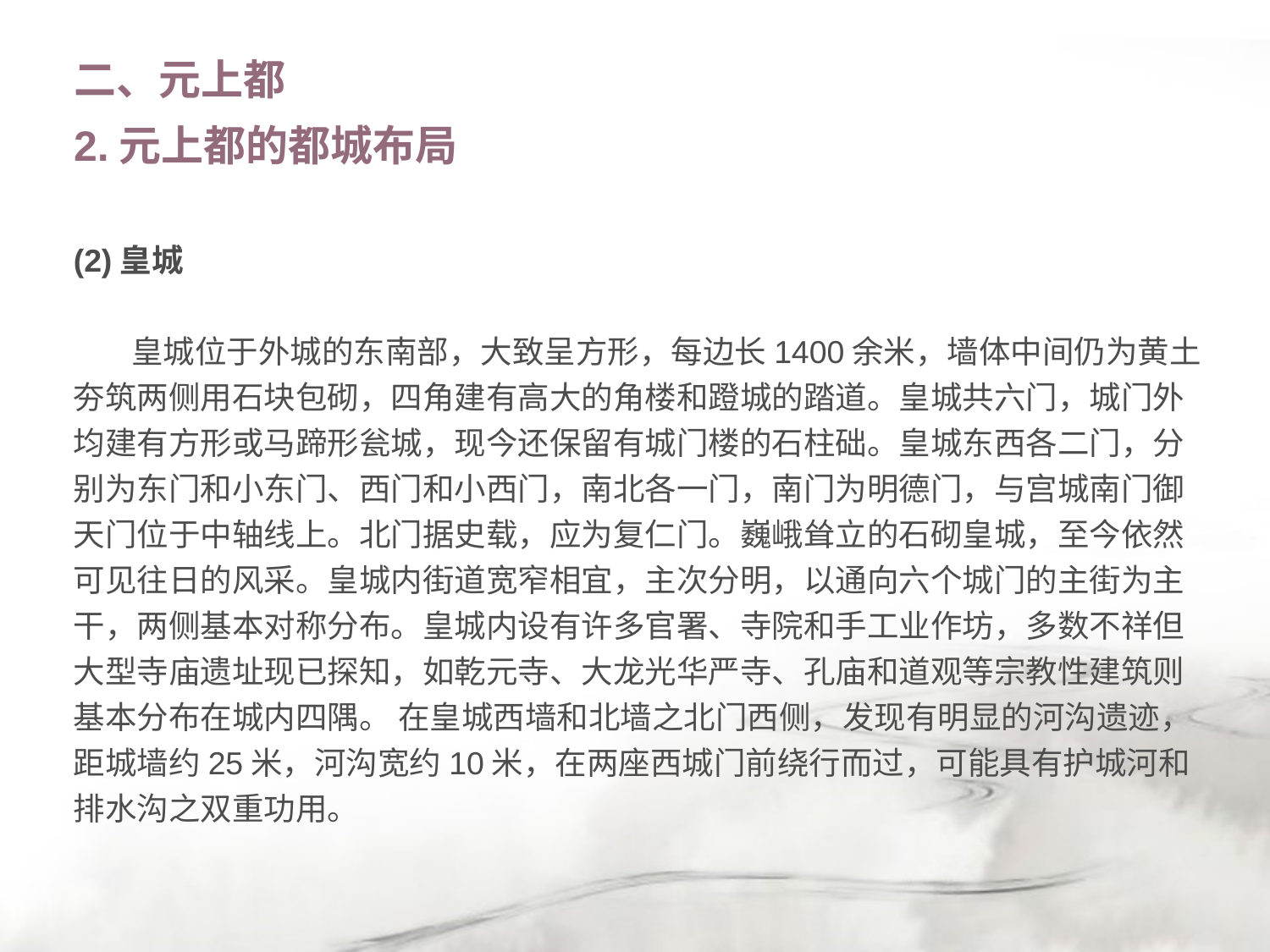

二、元上都
2.元上都的都城布局
(2)皇城

       皇城位于外城的东南部，大致呈方形，每边长1400余米，墙体中间仍为黄土夯筑两侧用石块包砌，四角建有高大的角楼和蹬城的踏道。皇城共六门，城门外均建有方形或马蹄形瓮城，现今还保留有城门楼的石柱础。皇城东西各二门，分别为东门和小东门、西门和小西门，南北各一门，南门为明德门，与宫城南门御天门位于中轴线上。北门据史载，应为复仁门。巍峨耸立的石砌皇城，至今依然可见往日的风采。皇城内街道宽窄相宜，主次分明，以通向六个城门的主街为主干，两侧基本对称分布。皇城内设有许多官署、寺院和手工业作坊，多数不祥但大型寺庙遗址现已探知，如乾元寺、大龙光华严寺、孔庙和道观等宗教性建筑则基本分布在城内四隅。 在皇城西墙和北墙之北门西侧，发现有明显的河沟遗迹，距城墙约25米，河沟宽约10米，在两座西城门前绕行而过，可能具有护城河和排水沟之双重功用。